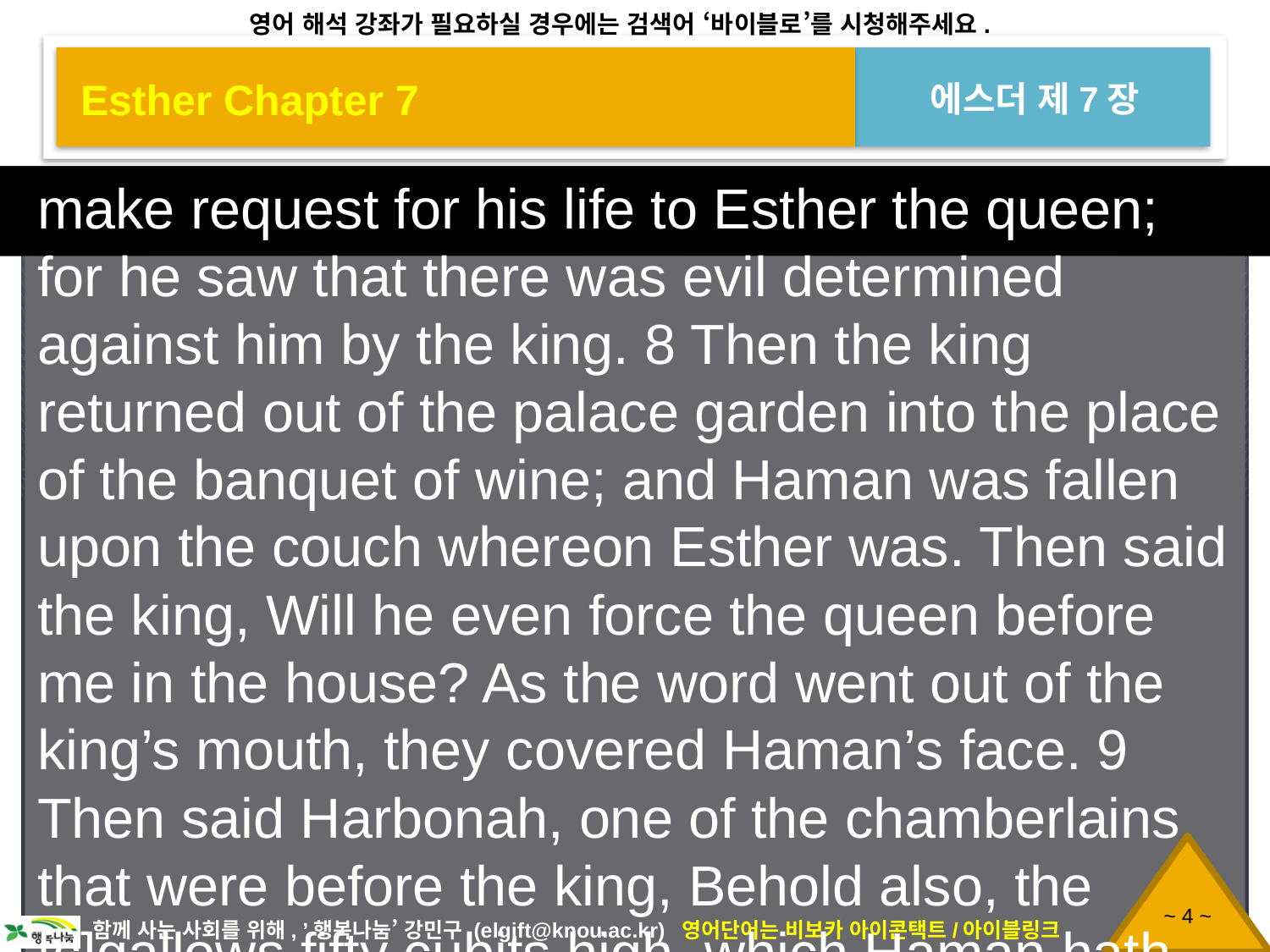

Esther Chapter 7
에스더 제7장
make request for his life to Esther the queen; for he saw that there was evil determined against him by the king. 8 Then the king returned out of the palace garden into the place of the banquet of wine; and Haman was fallen upon the couch whereon Esther was. Then said the king, Will he even force the queen before me in the house? As the word went out of the king’s mouth, they covered Haman’s face. 9 Then said Harbonah, one of the chamberlains that were before the king, Behold also, the [c]gallows fifty cubits high, which Haman hath made for